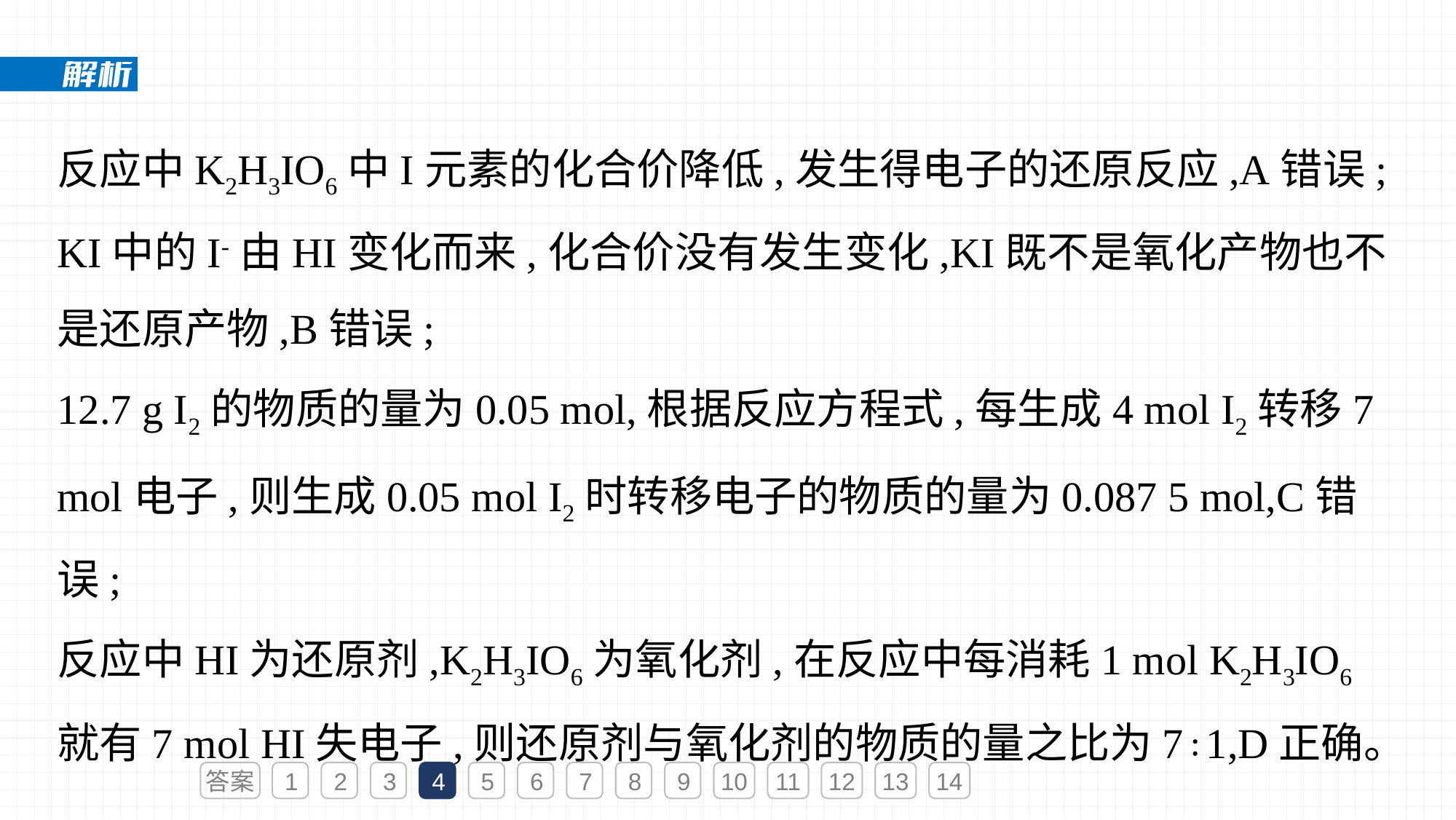

反应中K2H3IO6中I元素的化合价降低,发生得电子的还原反应,A错误;
KI中的I-由HI变化而来,化合价没有发生变化,KI既不是氧化产物也不是还原产物,B错误;
12.7 g I2的物质的量为0.05 mol,根据反应方程式,每生成4 mol I2转移7 mol电子,则生成0.05 mol I2时转移电子的物质的量为0.087 5 mol,C错误;
反应中HI为还原剂,K2H3IO6为氧化剂,在反应中每消耗1 mol K2H3IO6就有7 mol HI失电子,则还原剂与氧化剂的物质的量之比为7∶1,D正确。
答案
1
2
3
4
5
6
7
8
9
10
11
12
13
14